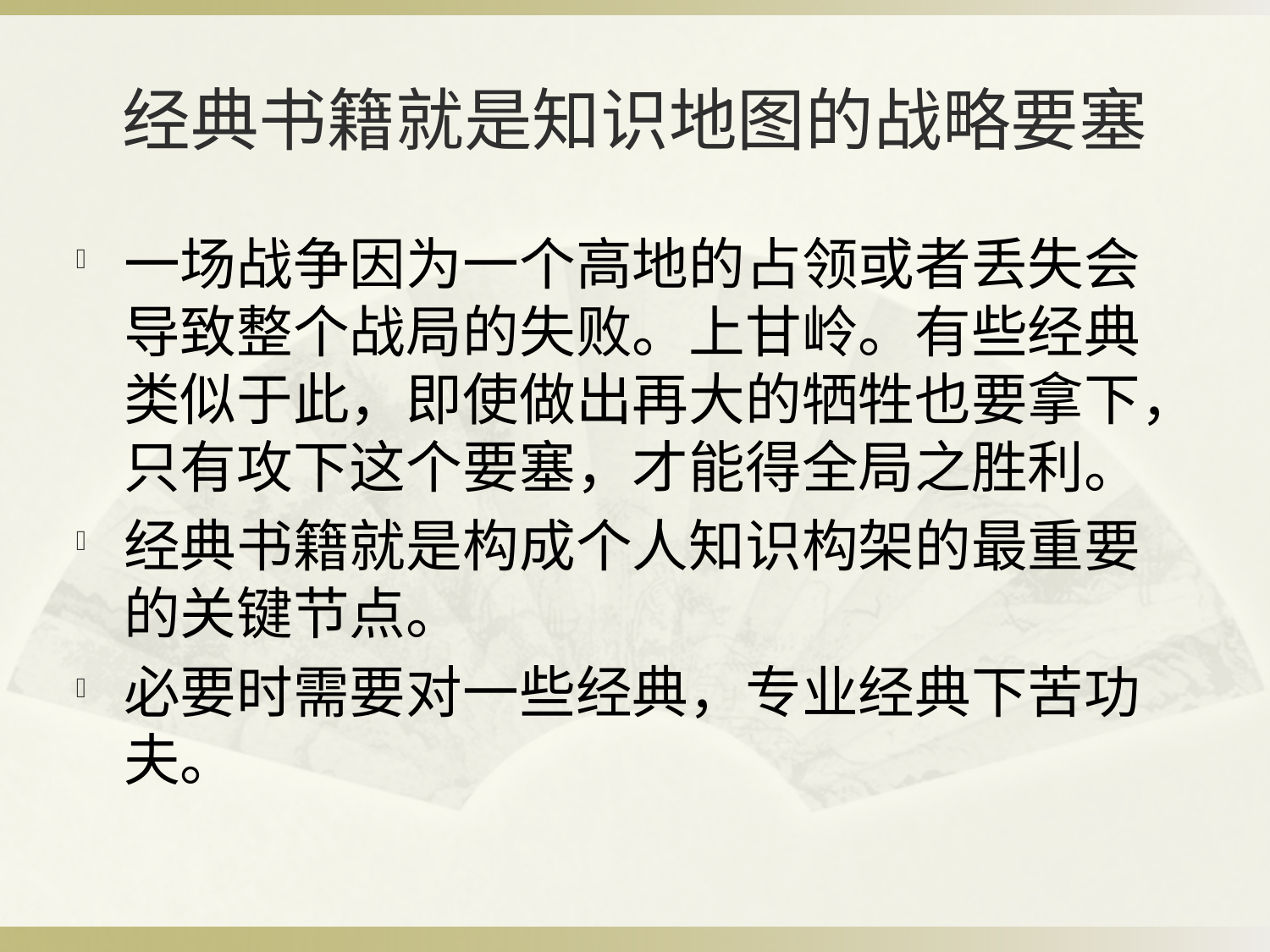

# 经典书籍就是知识地图的战略要塞
一场战争因为一个高地的占领或者丢失会导致整个战局的失败。上甘岭。有些经典类似于此，即使做出再大的牺牲也要拿下，只有攻下这个要塞，才能得全局之胜利。
经典书籍就是构成个人知识构架的最重要的关键节点。
必要时需要对一些经典，专业经典下苦功夫。